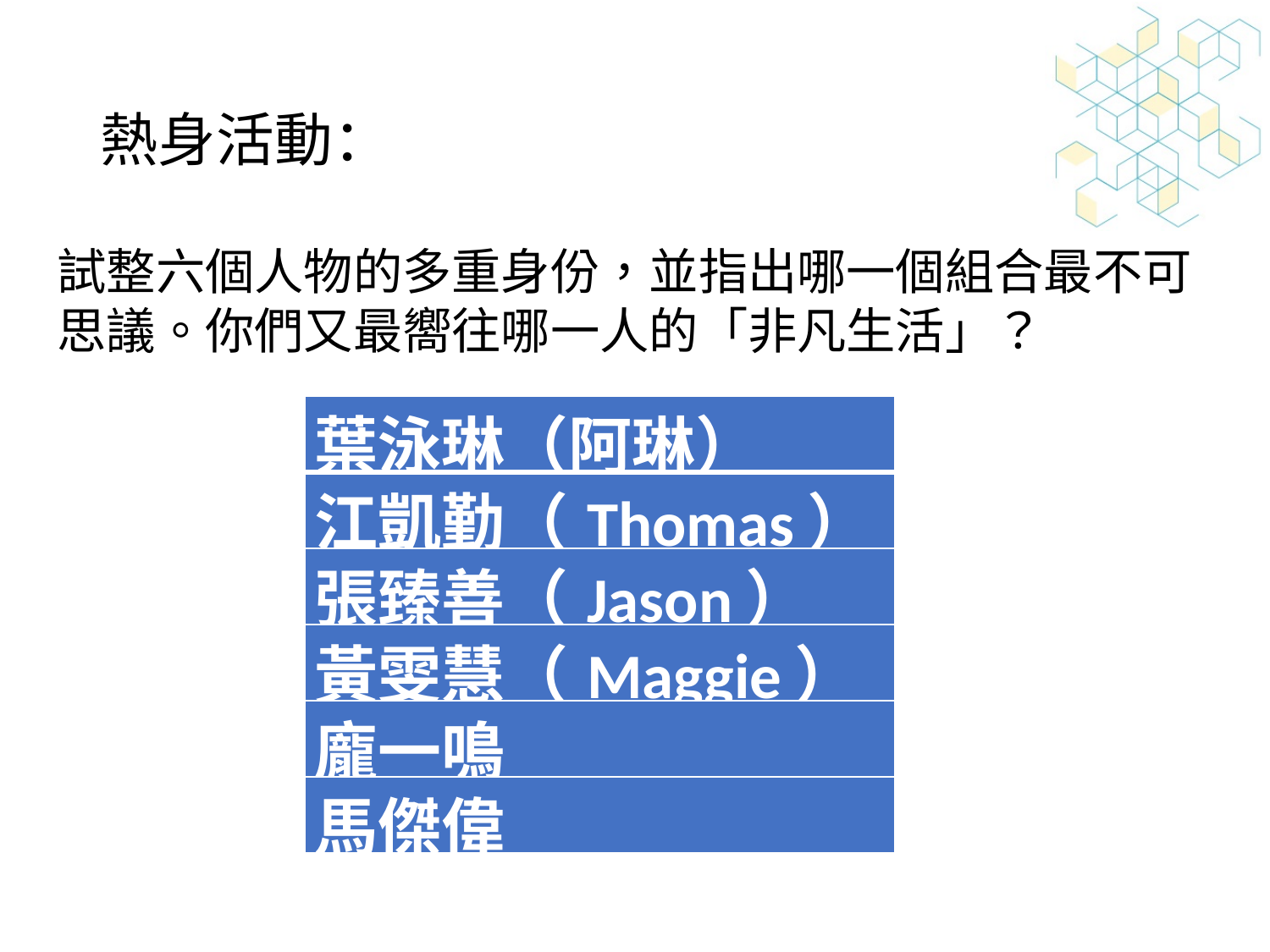

# 熱身活動：
試整六個人物的多重身份，並指出哪一個組合最不可思議。你們又最嚮往哪一人的「非凡生活」？
| 葉泳琳（阿琳） |
| --- |
| 江凱勤（Thomas） |
| 張臻善（Jason） |
| 黃雯慧（Maggie） |
| 龐一鳴 |
| 馬傑偉 |